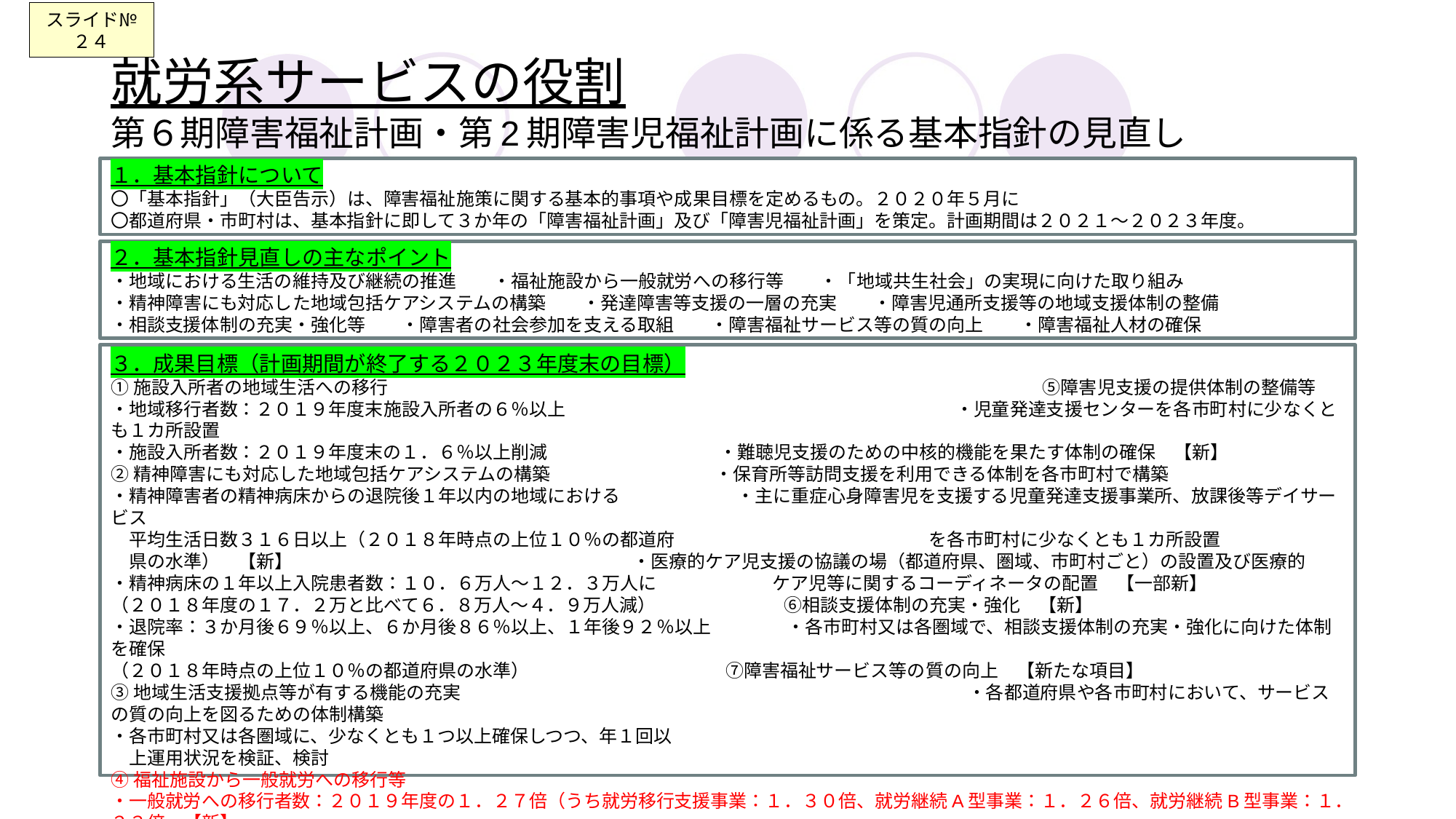

スライド№２４
# 就労系サービスの役割 第６期障害福祉計画・第2期障害児福祉計画に係る基本指針の見直し
１．基本指針について
〇「基本指針」（大臣告示）は、障害福祉施策に関する基本的事項や成果目標を定めるもの。２０２０年５月に
〇都道府県・市町村は、基本指針に即して３か年の「障害福祉計画」及び「障害児福祉計画」を策定。計画期間は２０２１～２０２３年度。
２．基本指針見直しの主なポイント
・地域における生活の維持及び継続の推進　　・福祉施設から一般就労への移行等　　・「地域共生社会」の実現に向けた取り組み
・精神障害にも対応した地域包括ケアシステムの構築　　・発達障害等支援の一層の充実　　・障害児通所支援等の地域支援体制の整備
・相談支援体制の充実・強化等　　・障害者の社会参加を支える取組　　・障害福祉サービス等の質の向上　　・障害福祉人材の確保
３．成果目標（計画期間が終了する２０２３年度末の目標）
①施設入所者の地域生活への移行　　　　　　　　　　　　　　　　　　　　　　　　　　　　　　　　　　　　⑤障害児支援の提供体制の整備等
・地域移行者数：２０１９年度末施設入所者の６％以上　　　　　　　　　　　　　　　　　　　　　  ・児童発達支援センターを各市町村に少なくとも１カ所設置
・施設入所者数：２０１９年度末の１．６％以上削減                                           ・難聴児支援のための中核的機能を果たす体制の確保　【新】
②精神障害にも対応した地域包括ケアシステムの構築                               　　 ・保育所等訪問支援を利用できる体制を各市町村で構築
・精神障害者の精神病床からの退院後１年以内の地域における                   　　 ・主に重症心身障害児を支援する児童発達支援事業所、放課後等デイサービス
　平均生活日数３１６日以上（２０１８年時点の上位１０％の都道府　　　　　　　　　　　　　　を各市町村に少なくとも１カ所設置
　県の水準）　【新】                                                                                     ・医療的ケア児支援の協議の場（都道府県、圏域、市町村ごと）の設置及び医療的
・精神病床の１年以上入院患者数：１０．６万人～１２．３万人に                             ケア児等に関するコーディネータの配置　【一部新】
（２０１８年度の１７．２万と比べて６．８万人～４．９万人減）                                ⑥相談支援体制の充実・強化　【新】
・退院率：３か月後６９％以上、６か月後８６％以上、１年後９２％以上                   ・各市町村又は各圏域で、相談支援体制の充実・強化に向けた体制を確保
（２０１８年時点の上位１０％の都道府県の水準）                                        　　➆障害福祉サービス等の質の向上　【新たな項目】
③地域生活支援拠点等が有する機能の充実　　　　　　　　　　　　　　　　　　　　　　　　　　　    ・各都道府県や各市町村において、サービスの質の向上を図るための体制構築
・各市町村又は各圏域に、少なくとも１つ以上確保しつつ、年１回以
　上運用状況を検証、検討
④福祉施設から一般就労への移行等
・一般就労への移行者数：２０１９年度の１．２７倍（うち就労移行支援事業：１．３０倍、就労継続A型事業：１．２６倍、就労継続B型事業：１．２３倍　【新】
・就労定着支援事業利用者：一般就労移行者のうち、７割以上の利用　【新】
・就労定着率８割以上の就労定着支援事業所：７割以上　【新】